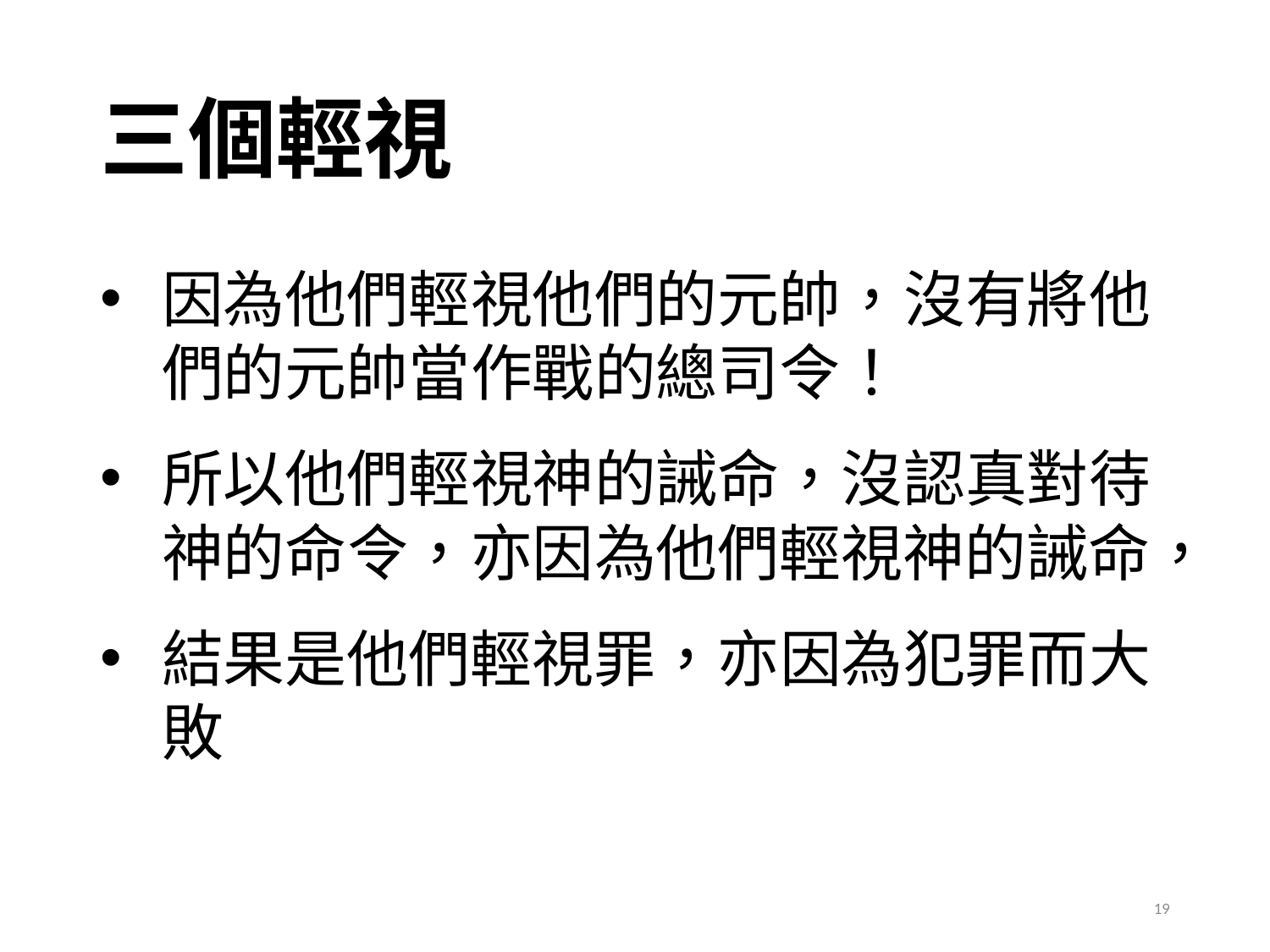

# 三個輕視
因為他們輕視他們的元帥，沒有將他們的元帥當作戰的總司令！
所以他們輕視神的誡命，沒認真對待神的命令，亦因為他們輕視神的誡命，
結果是他們輕視罪，亦因為犯罪而大敗

19